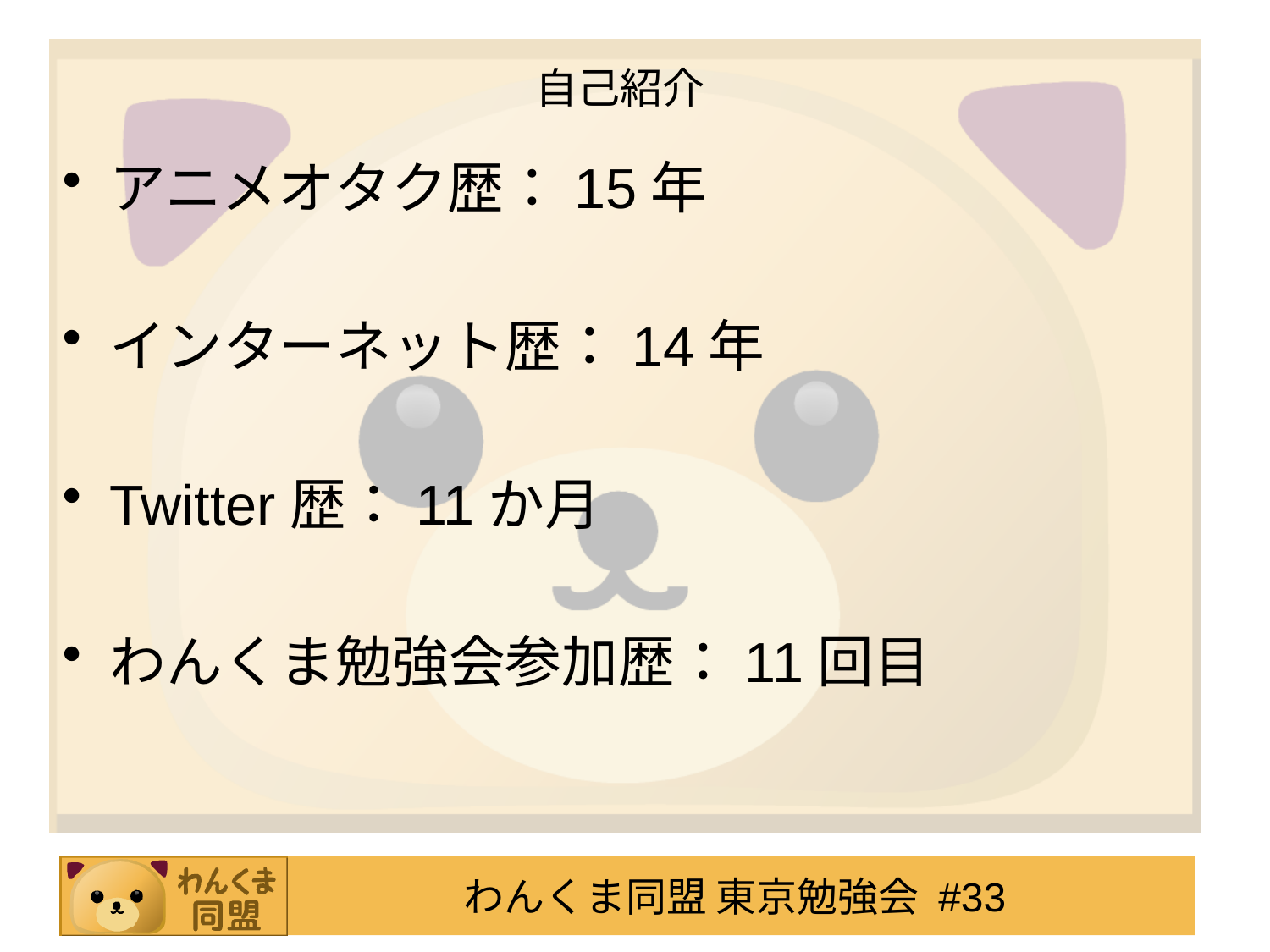

# 自己紹介
アニメオタク歴：15年

インターネット歴：14年

Twitter歴：11か月

わんくま勉強会参加歴：11回目